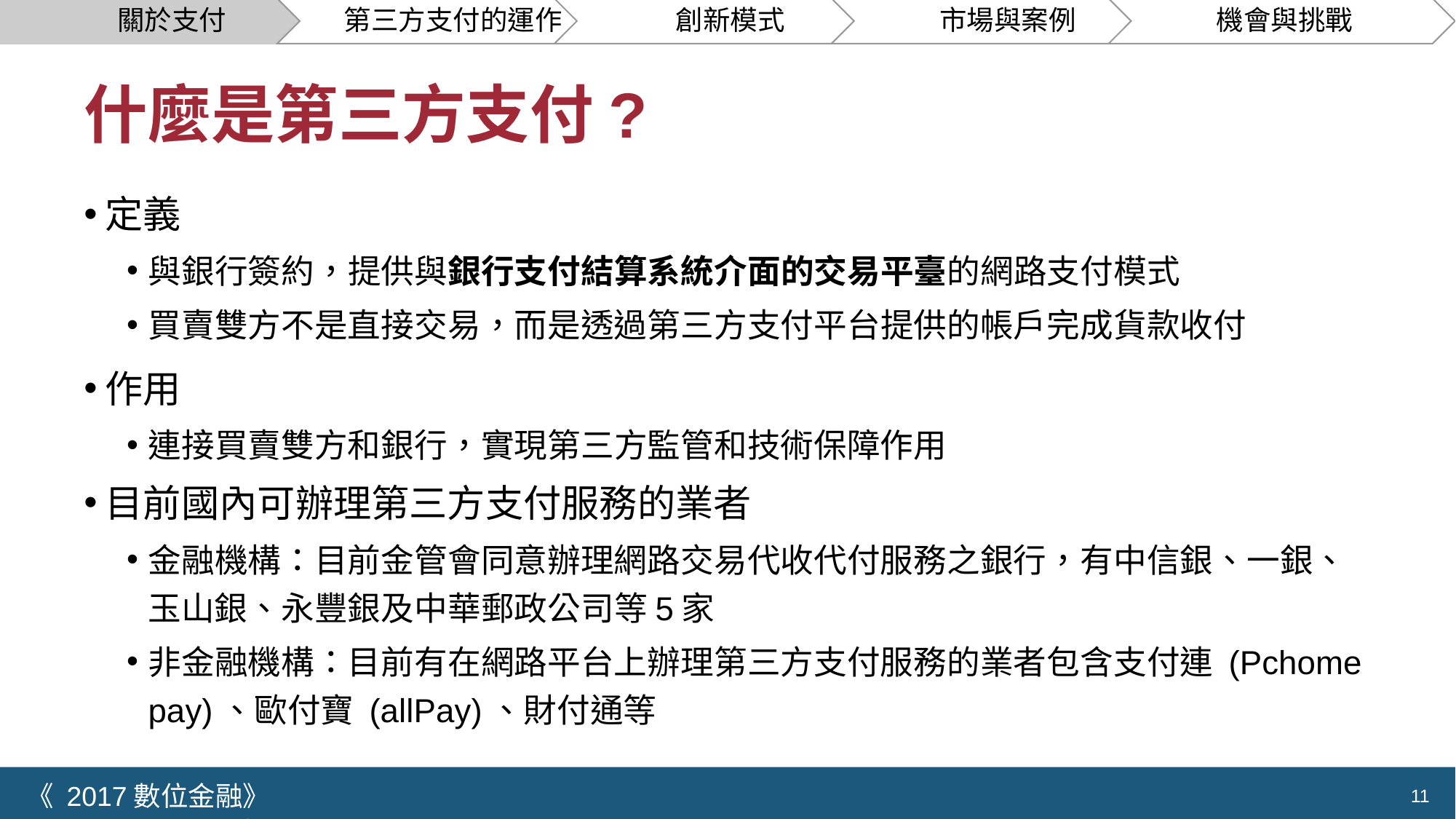

關於支付
第三方支付的運作
創新模式
市場與案例
機會與挑戰
# 什麼是第三方支付?
定義
與銀行簽約，提供與銀行支付結算系統介面的交易平臺的網路支付模式
買賣雙方不是直接交易，而是透過第三方支付平台提供的帳戶完成貨款收付
作用
連接買賣雙方和銀行，實現第三方監管和技術保障作用
目前國內可辦理第三方支付服務的業者
金融機構：目前金管會同意辦理網路交易代收代付服務之銀行，有中信銀、一銀、玉山銀、永豐銀及中華郵政公司等5家
非金融機構：目前有在網路平台上辦理第三方支付服務的業者包含支付連 (Pchome pay)、歐付寶 (allPay)、財付通等
《 2017數位金融》                                                                                                                                             	NCTU.IIM.IEBI Lab
11